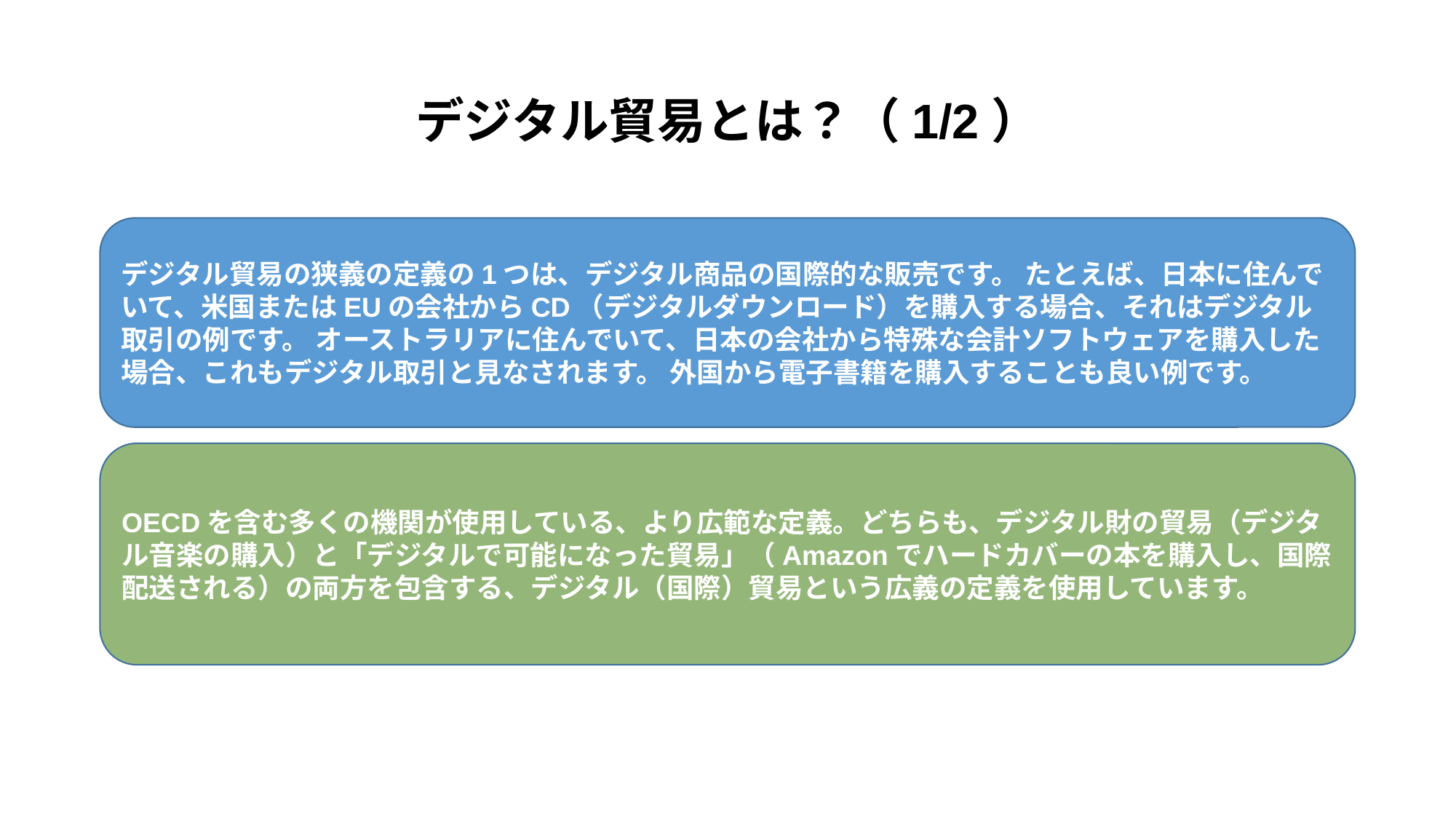

# デジタル貿易とは？（1/2）

デジタル貿易の狭義の定義の1つは、デジタル商品の国際的な販売です。 たとえば、日本に住んでいて、米国またはEUの会社からCD（デジタルダウンロード）を購入する場合、それはデジタル取引の例です。 オーストラリアに住んでいて、日本の会社から特殊な会計ソフトウェアを購入した場合、これもデジタル取引と見なされます。 外国から電子書籍を購入することも良い例です。
OECDを含む多くの機関が使用している、より広範な定義。どちらも、デジタル財の貿易（デジタル音楽の購入）と「デジタルで可能になった貿易」（Amazonでハードカバーの本を購入し、国際配送される）の両方を包含する、デジタル（国際）貿易という広義の定義を使用しています。